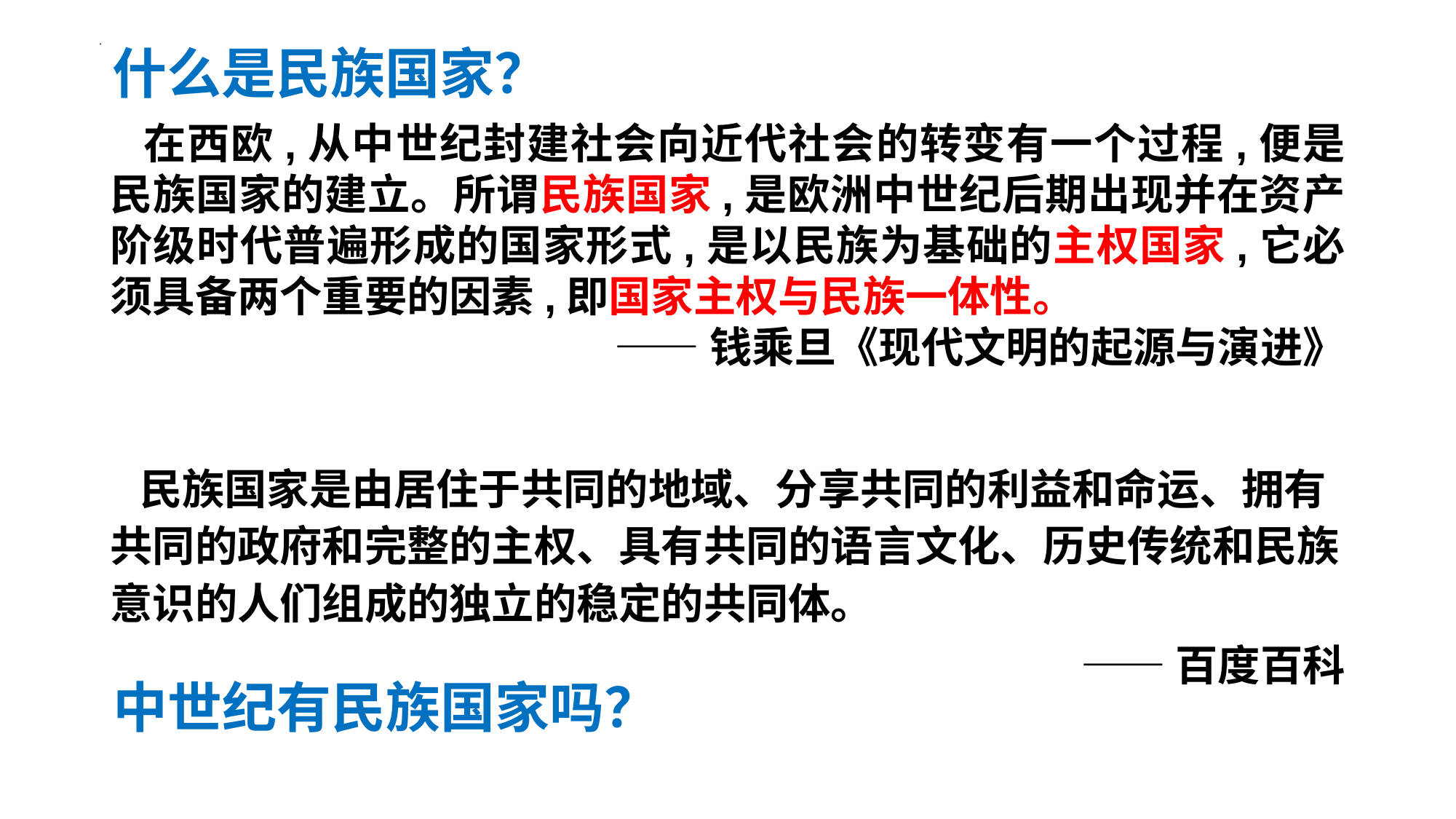

什么是民族国家？
  在西欧,从中世纪封建社会向近代社会的转变有一个过程,便是民族国家的建立。所谓民族国家,是欧洲中世纪后期出现并在资产阶级时代普遍形成的国家形式,是以民族为基础的主权国家,它必须具备两个重要的因素,即国家主权与民族一体性。
——钱乘旦《现代文明的起源与演进》
  民族国家是由居住于共同的地域、分享共同的利益和命运、拥有共同的政府和完整的主权、具有共同的语言文化、历史传统和民族意识的人们组成的独立的稳定的共同体。
——百度百科
中世纪有民族国家吗？